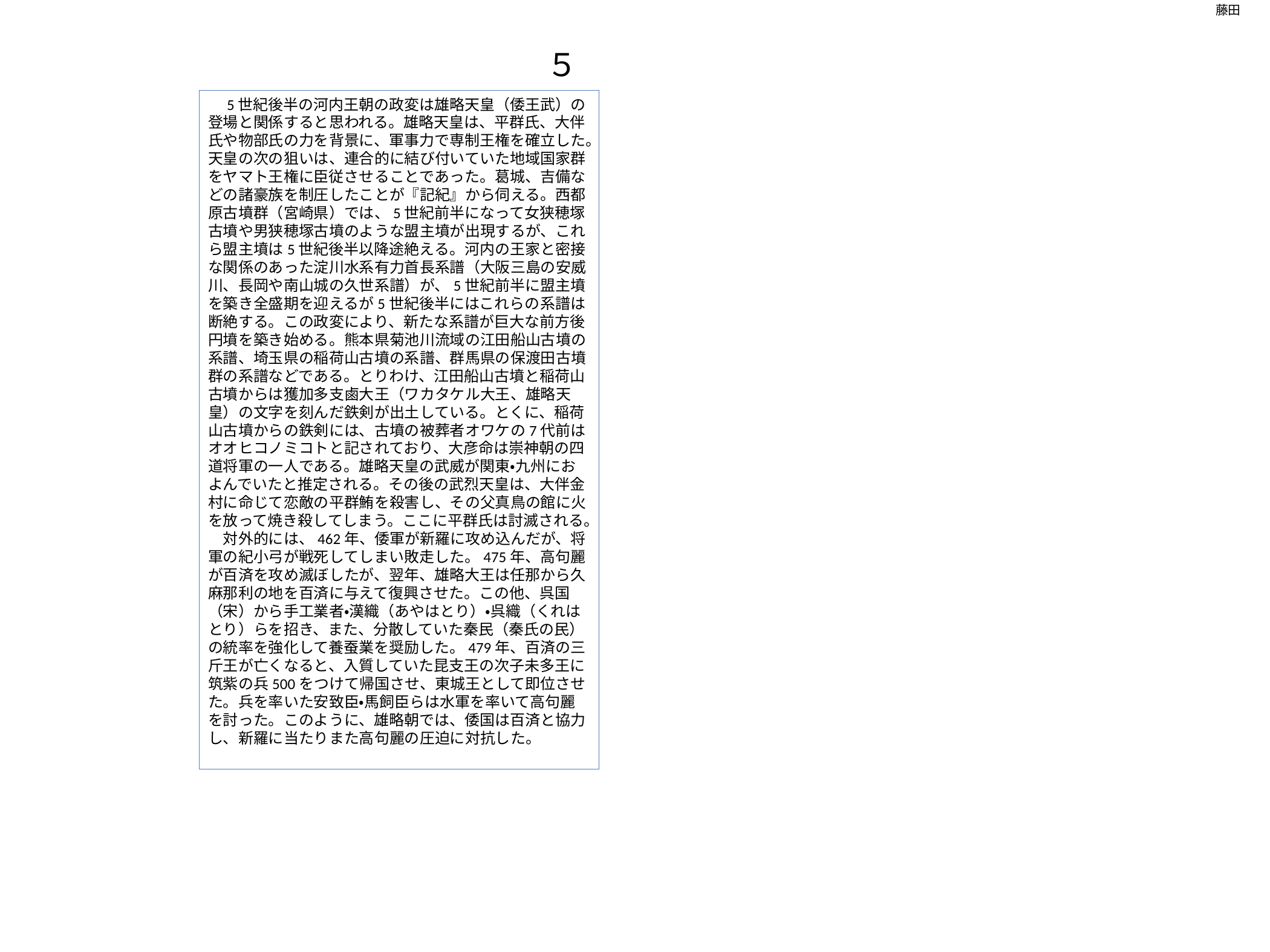

藤田
５
　5世紀後半の河内王朝の政変は雄略天皇（倭王武）の登場と関係すると思われる。雄略天皇は、平群氏、大伴氏や物部氏の力を背景に、軍事力で専制王権を確立した。天皇の次の狙いは、連合的に結び付いていた地域国家群をヤマト王権に臣従させることであった。葛城、吉備などの諸豪族を制圧したことが『記紀』から伺える。西都原古墳群（宮崎県）では、5世紀前半になって女狭穂塚古墳や男狭穂塚古墳のような盟主墳が出現するが、これら盟主墳は5世紀後半以降途絶える。河内の王家と密接な関係のあった淀川水系有力首長系譜（大阪三島の安威川、長岡や南山城の久世系譜）が、5世紀前半に盟主墳を築き全盛期を迎えるが5世紀後半にはこれらの系譜は断絶する。この政変により、新たな系譜が巨大な前方後円墳を築き始める。熊本県菊池川流域の江田船山古墳の系譜、埼玉県の稲荷山古墳の系譜、群馬県の保渡田古墳群の系譜などである。とりわけ、江田船山古墳と稲荷山古墳からは獲加多支鹵大王（ワカタケル大王、雄略天皇）の文字を刻んだ鉄剣が出土している。とくに、稲荷山古墳からの鉄剣には、古墳の被葬者オワケの7代前はオオヒコノミコトと記されており、大彦命は崇神朝の四道将軍の一人である。雄略天皇の武威が関東・九州におよんでいたと推定される。その後の武烈天皇は、大伴金村に命じて恋敵の平群鮪を殺害し、その父真鳥の館に火を放って焼き殺してしまう。ここに平群氏は討滅される。
　対外的には、462年、倭軍が新羅に攻め込んだが、将軍の紀小弓が戦死してしまい敗走した。475年、高句麗が百済を攻め滅ぼしたが、翌年、雄略大王は任那から久麻那利の地を百済に与えて復興させた。この他、呉国（宋）から手工業者・漢織（あやはとり）・呉織（くれはとり）らを招き、また、分散していた秦民（秦氏の民）の統率を強化して養蚕業を奨励した。479年、百済の三斤王が亡くなると、入質していた昆支王の次子未多王に筑紫の兵500をつけて帰国させ、東城王として即位させた。兵を率いた安致臣・馬飼臣らは水軍を率いて高句麗を討った。このように、雄略朝では、倭国は百済と協力し、新羅に当たりまた高句麗の圧迫に対抗した。